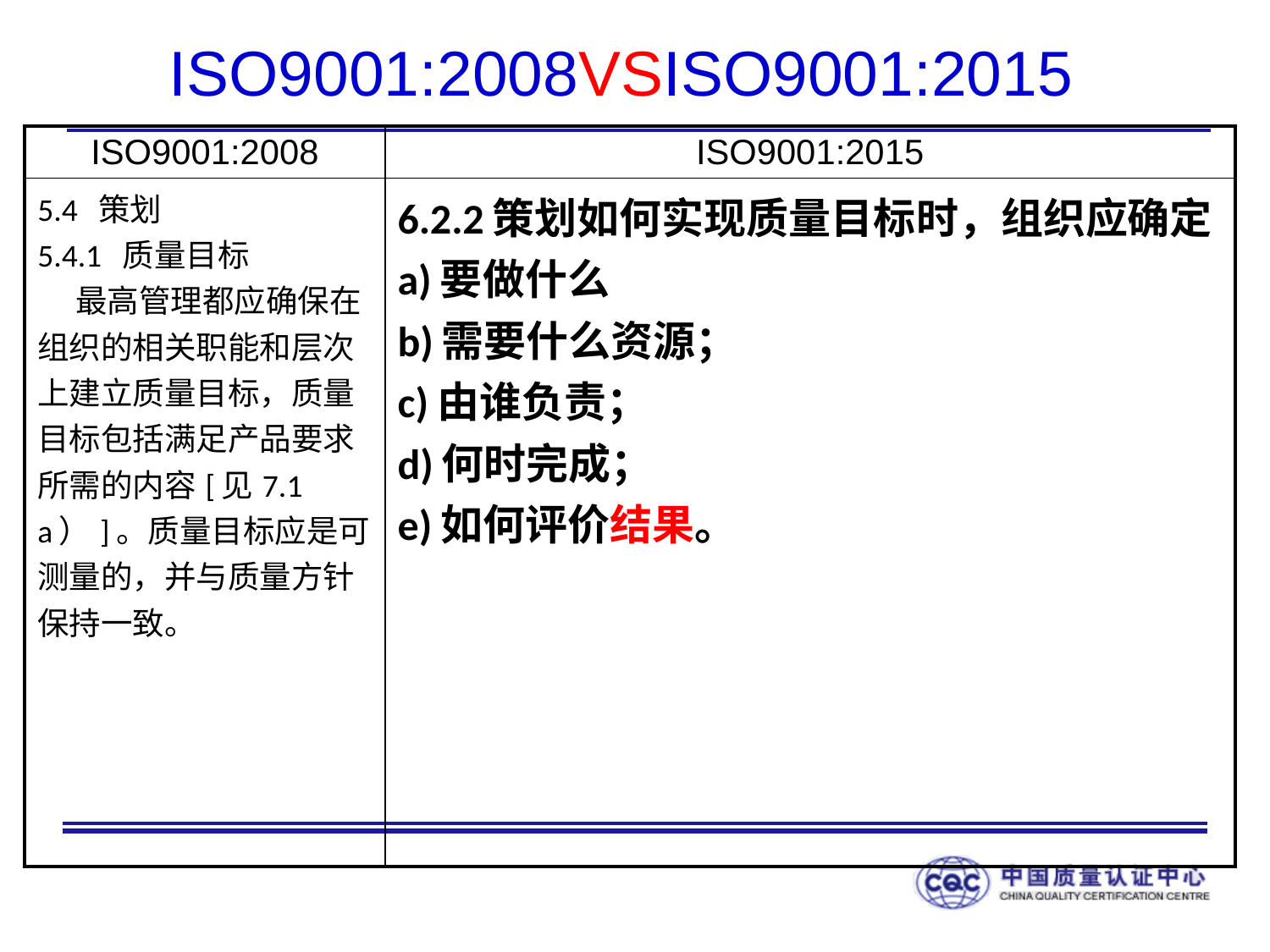

# ISO9001:2008VSISO9001:2015
| ISO9001:2008 | ISO9001:2015 |
| --- | --- |
| 5.4 策划 5.4.1 质量目标 最高管理都应确保在组织的相关职能和层次上建立质量目标，质量目标包括满足产品要求所需的内容[见7.1a）]。质量目标应是可测量的，并与质量方针保持一致。 | 6.2.2策划如何实现质量目标时，组织应确定 a)要做什么 b)需要什么资源； c)由谁负责； d)何时完成； e)如何评价结果。 |